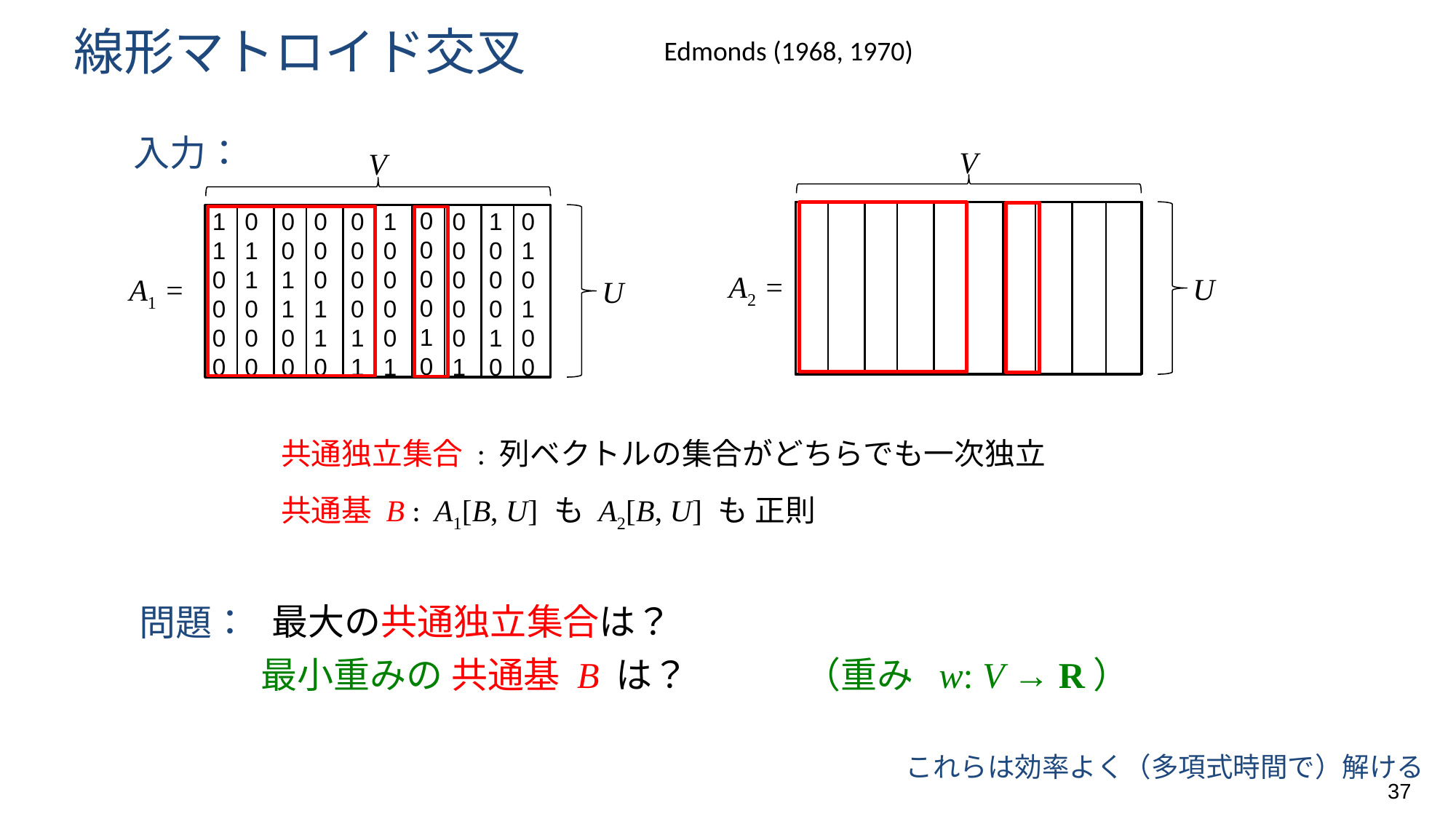

# 線形マトロイド交叉

Edmonds (1968, 1970)
入力：
V
V
0
0
0
0
1
0
0
1
1
0
0
0
0
0
0
1
1
0
1
0
0
0
0
1
0
0
0
0
0
1
0
1
0
1
0
0
1
1
0
0
0
0
0
0
1
1
0
0
0
0
0
0
1
1
1
00
0
1
0

A2 =
U
A1 =
U
共通独立集合 : 列ベクトルの集合がどちらでも一次独立
共通基 B :  A1[B, U]  も A2[B, U]  も 正則
問題：
 最大の共通独立集合は？
   最小重みの 共通基 B は？
（重み  w: V → R）
これらは効率よく（多項式時間で）解ける
37